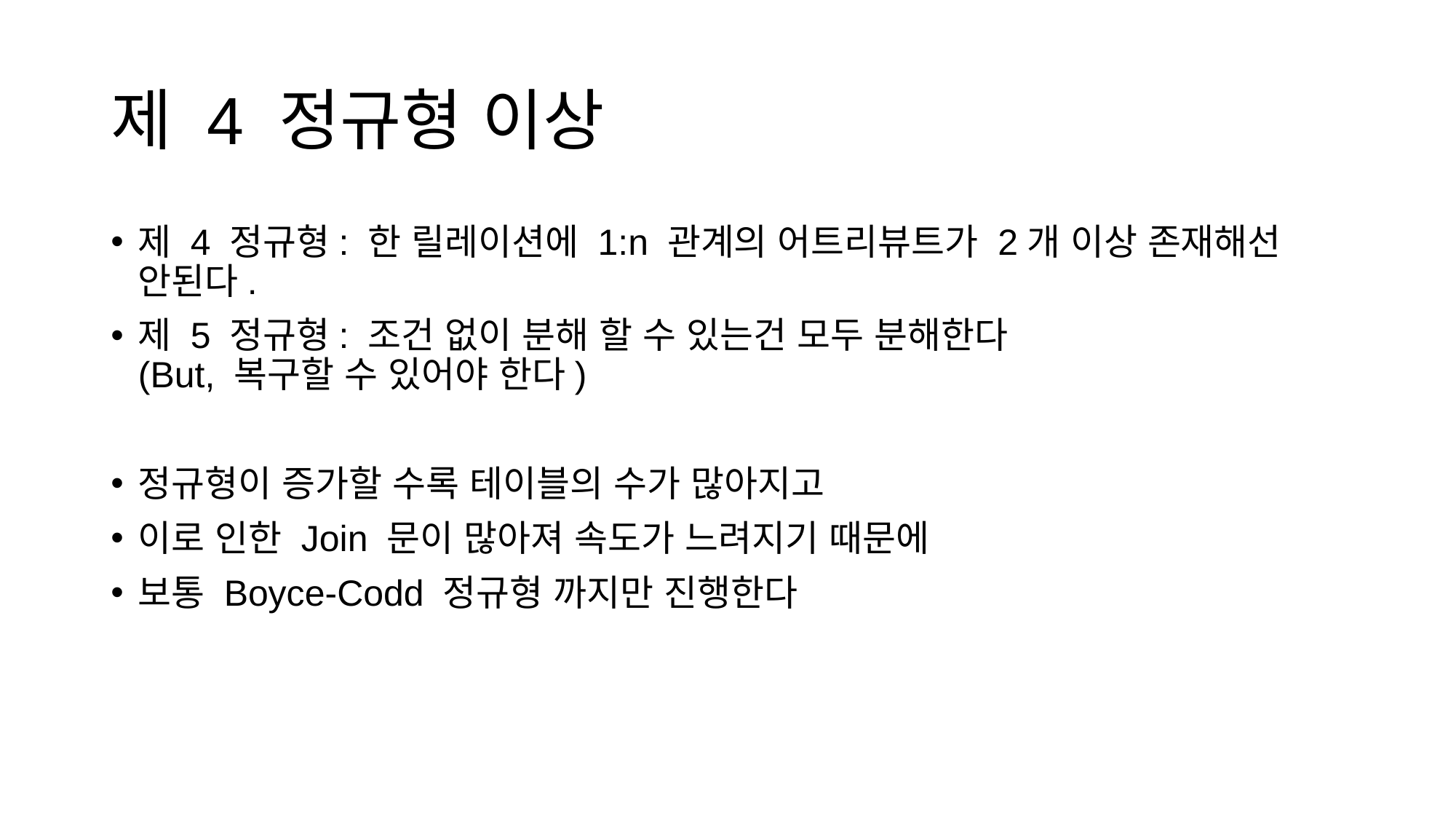

# 제 4 정규형 이상
제 4 정규형: 한 릴레이션에 1:n 관계의 어트리뷰트가 2개 이상 존재해선 안된다.
제 5 정규형: 조건 없이 분해 할 수 있는건 모두 분해한다
(But, 복구할 수 있어야 한다)

정규형이 증가할 수록 테이블의 수가 많아지고
이로 인한 Join 문이 많아져 속도가 느려지기 때문에
보통 Boyce-Codd 정규형 까지만 진행한다